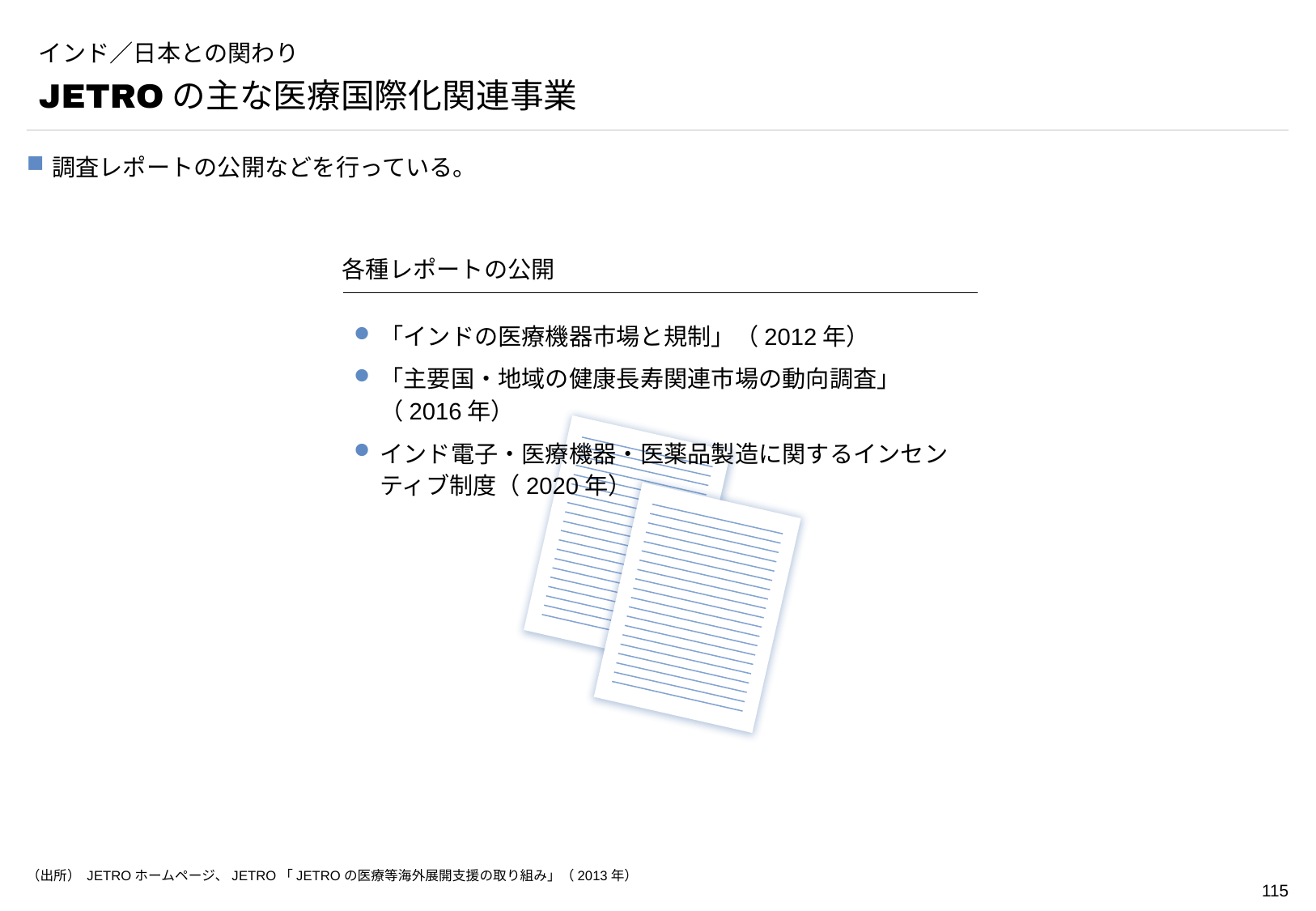

# インド／日本との関わり
JETROの主な医療国際化関連事業
調査レポートの公開などを行っている。
各種レポートの公開
「インドの医療機器市場と規制」（2012年）
「主要国・地域の健康長寿関連市場の動向調査」（2016年）
インド電子・医療機器・医薬品製造に関するインセンティブ制度（2020年）

（出所） JETROホームページ、JETRO「JETROの医療等海外展開支援の取り組み」（2013年）